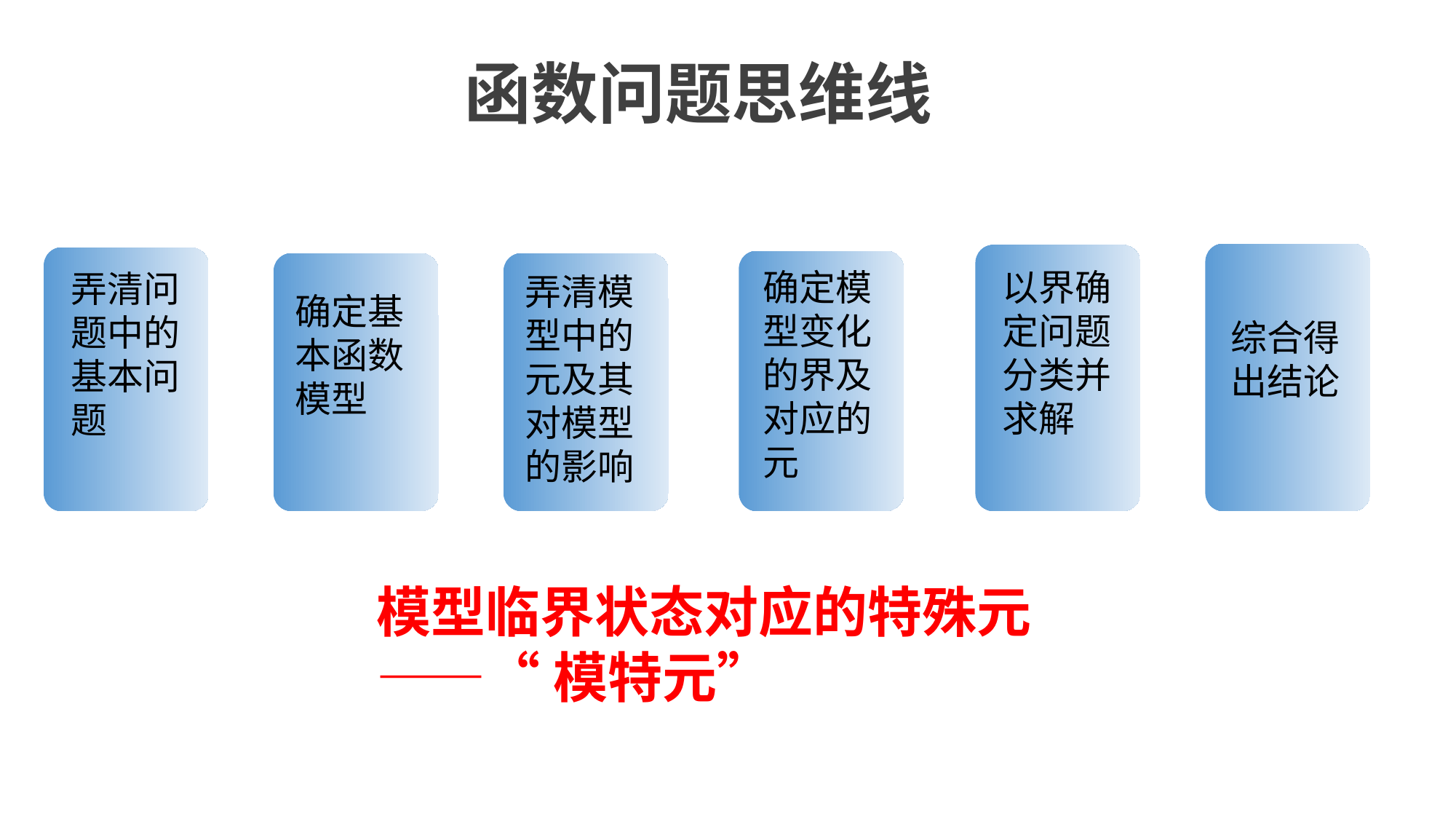

# 函数问题思维线

以界确定问题分类并求解
确定模型变化的界及对应的元
弄清问题中的基本问题
弄清模型中的元及其对模型的影响
确定基本函数模型
综合得出结论

模型临界状态对应的特殊元
——“模特元”